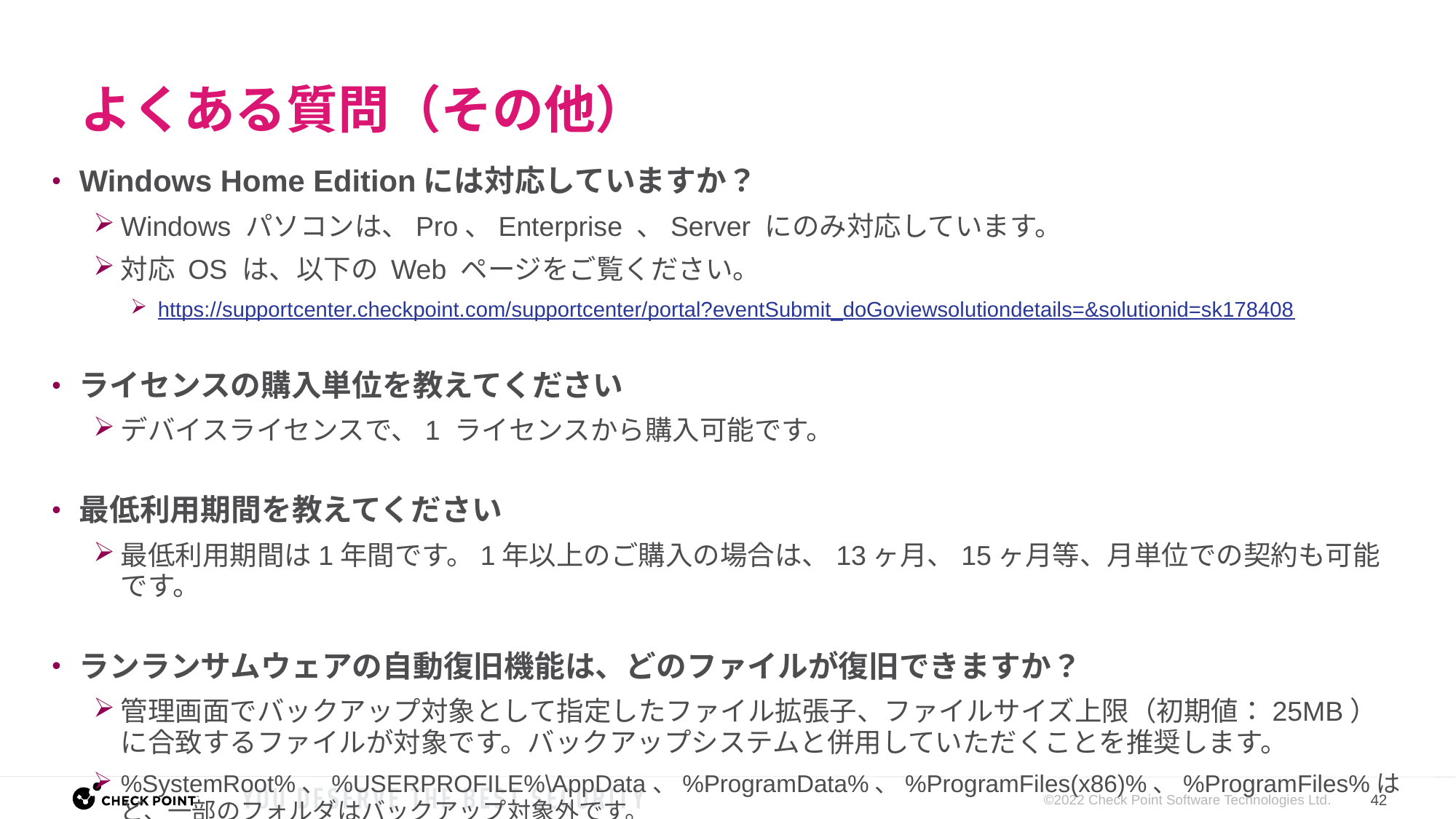

# よくある質問（その他）
Windows Home Editionには対応していますか？
Windows パソコンは、Pro、Enterprise 、Server にのみ対応しています。
対応 OS は、以下の Web ページをご覧ください。
https://supportcenter.checkpoint.com/supportcenter/portal?eventSubmit_doGoviewsolutiondetails=&solutionid=sk178408

ライセンスの購入単位を教えてください
デバイスライセンスで、1 ライセンスから購入可能です。

最低利用期間を教えてください
最低利用期間は1年間です。1年以上のご購入の場合は、13ヶ月、15ヶ月等、月単位での契約も可能です。

ランランサムウェアの自動復旧機能は、どのファイルが復旧できますか？
管理画面でバックアップ対象として指定したファイル拡張子、ファイルサイズ上限（初期値：25MB）に合致するファイルが対象です。バックアップシステムと併用していただくことを推奨します。
%SystemRoot%、%USERPROFILE%\AppData、%ProgramData%、%ProgramFiles(x86)%、%ProgramFiles%はど、一部のフォルダはバックアップ対象外です。